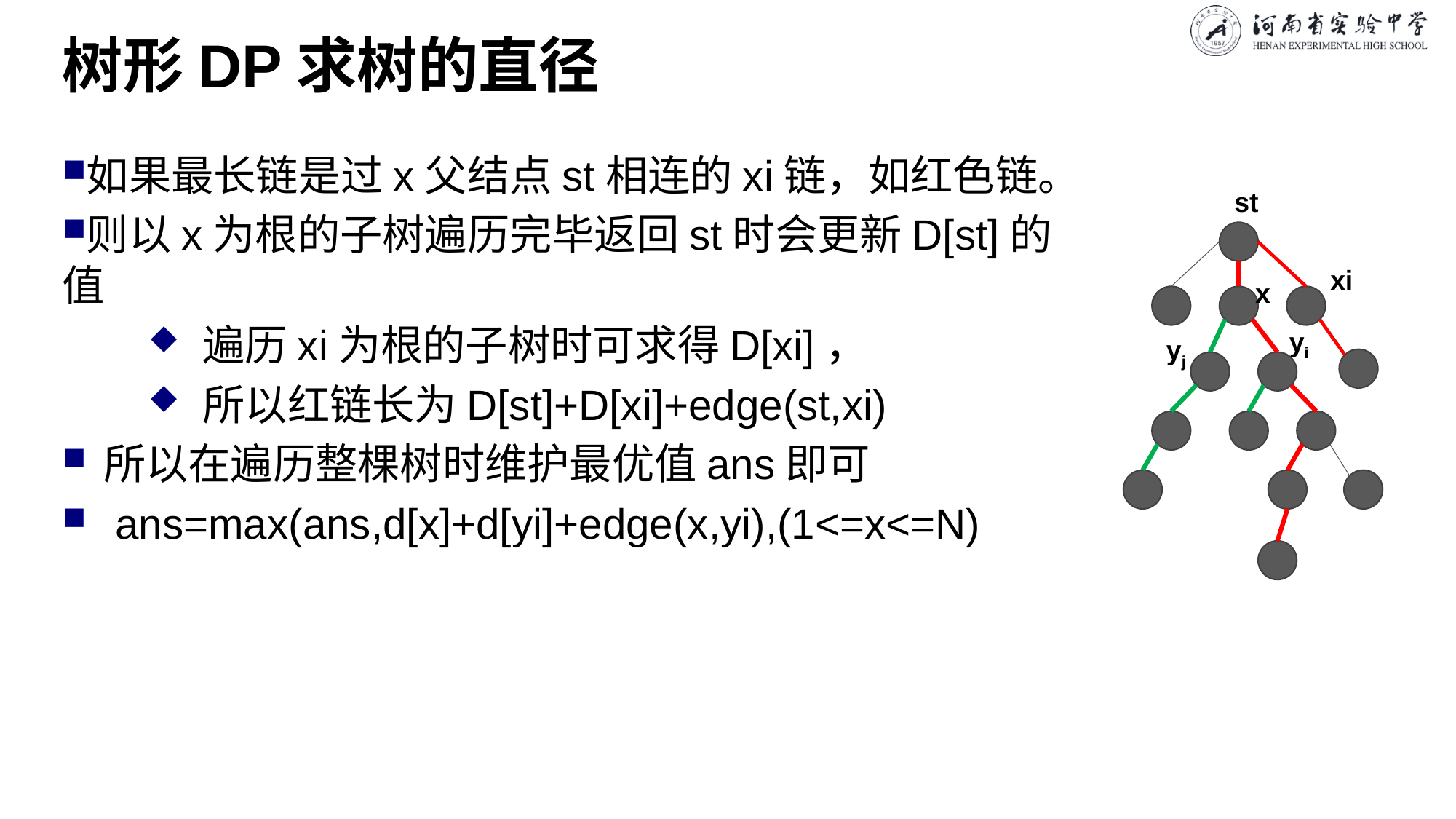

# 树形DP求树的直径
如果最长链是过x父结点st相连的xi链，如红色链。
则以x为根的子树遍历完毕返回st时会更新D[st]的值
遍历xi为根的子树时可求得D[xi]，
所以红链长为D[st]+D[xi]+edge(st,xi)
所以在遍历整棵树时维护最优值ans即可
 ans=max(ans,d[x]+d[yi]+edge(x,yi),(1<=x<=N)

st

xi
x
yi
yj